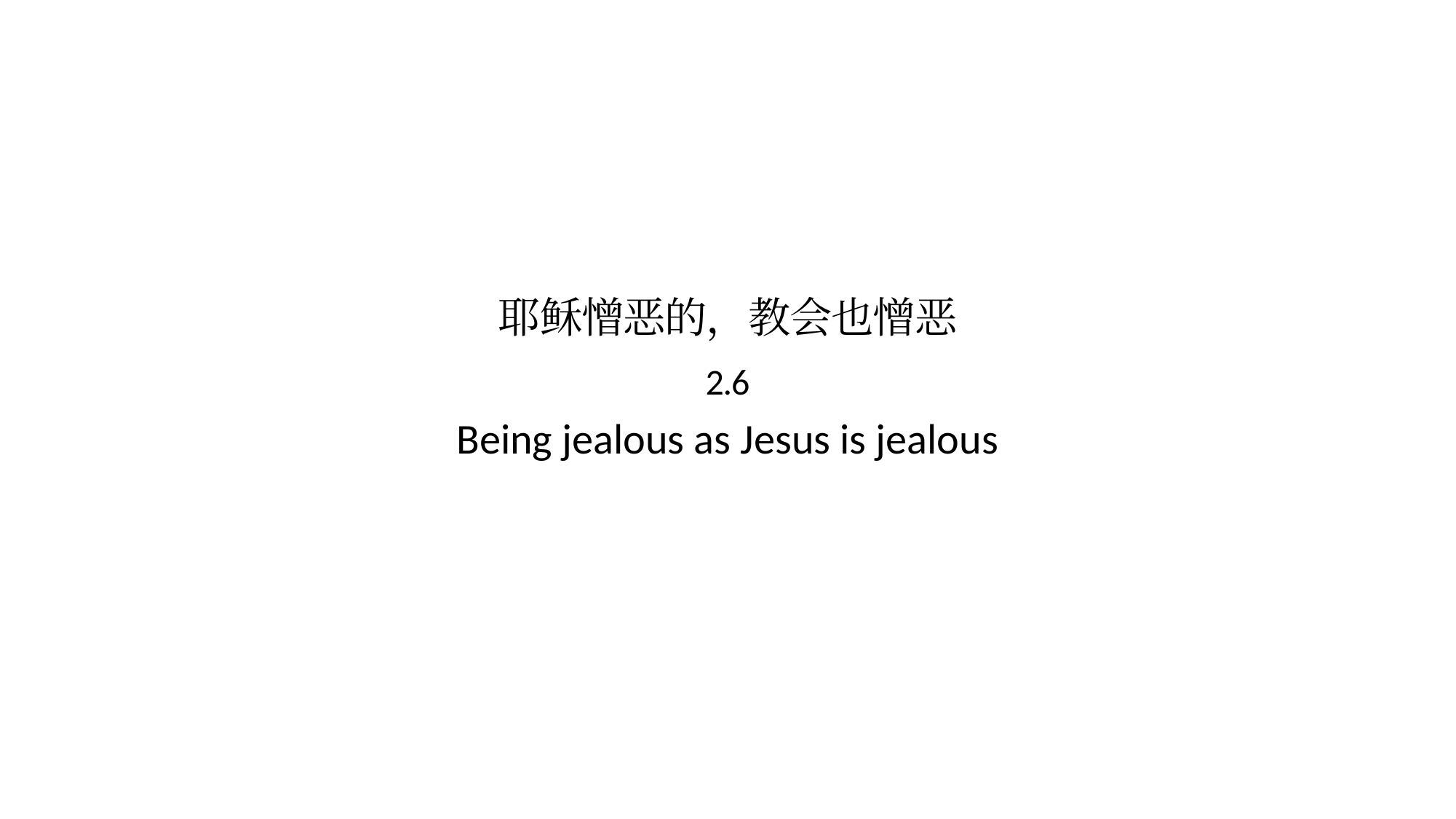

# 耶稣憎恶的，教会也憎恶 2.6 Being jealous as Jesus is jealous